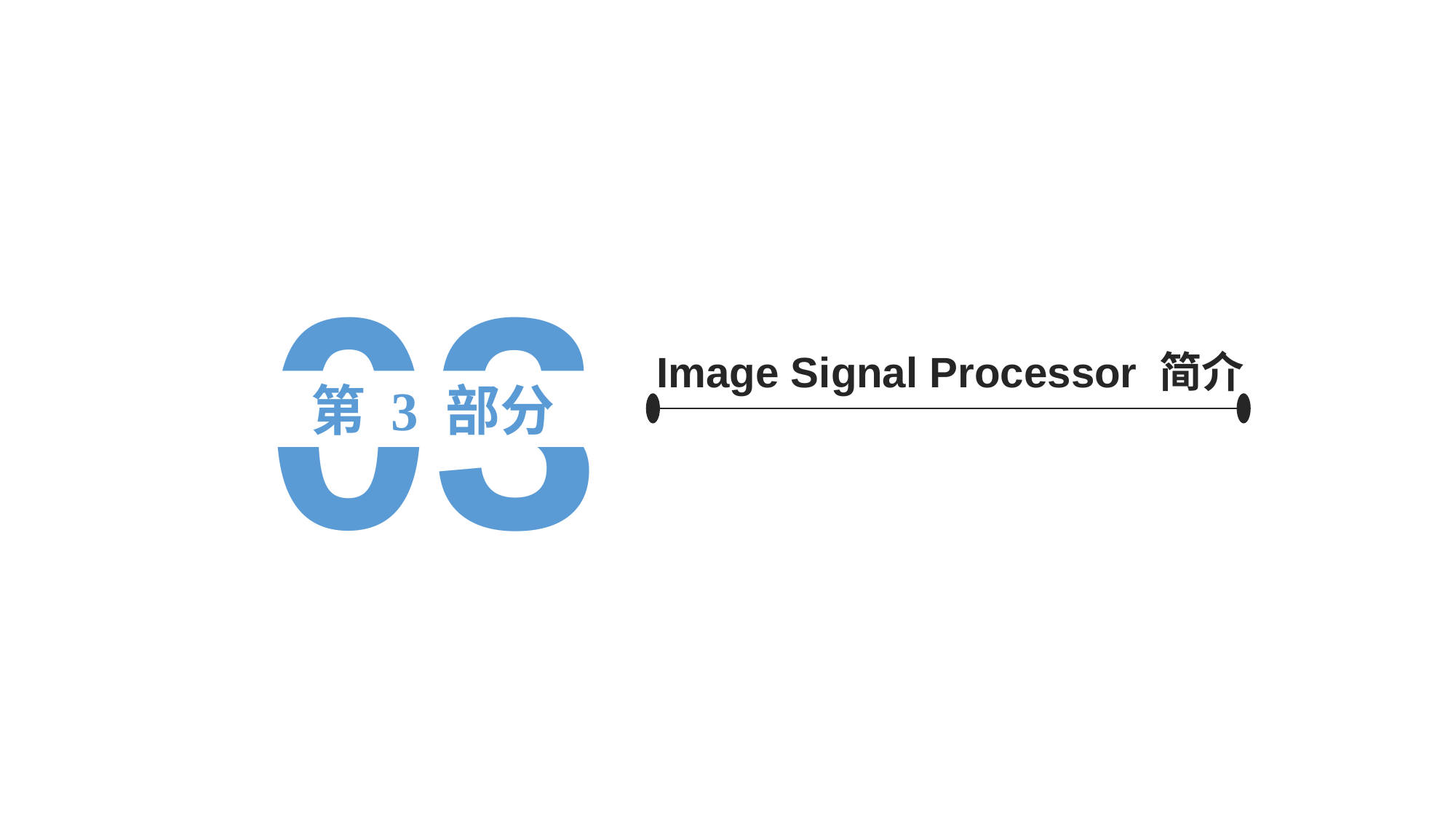

03
Image Signal Processor 简介

第 3 部分